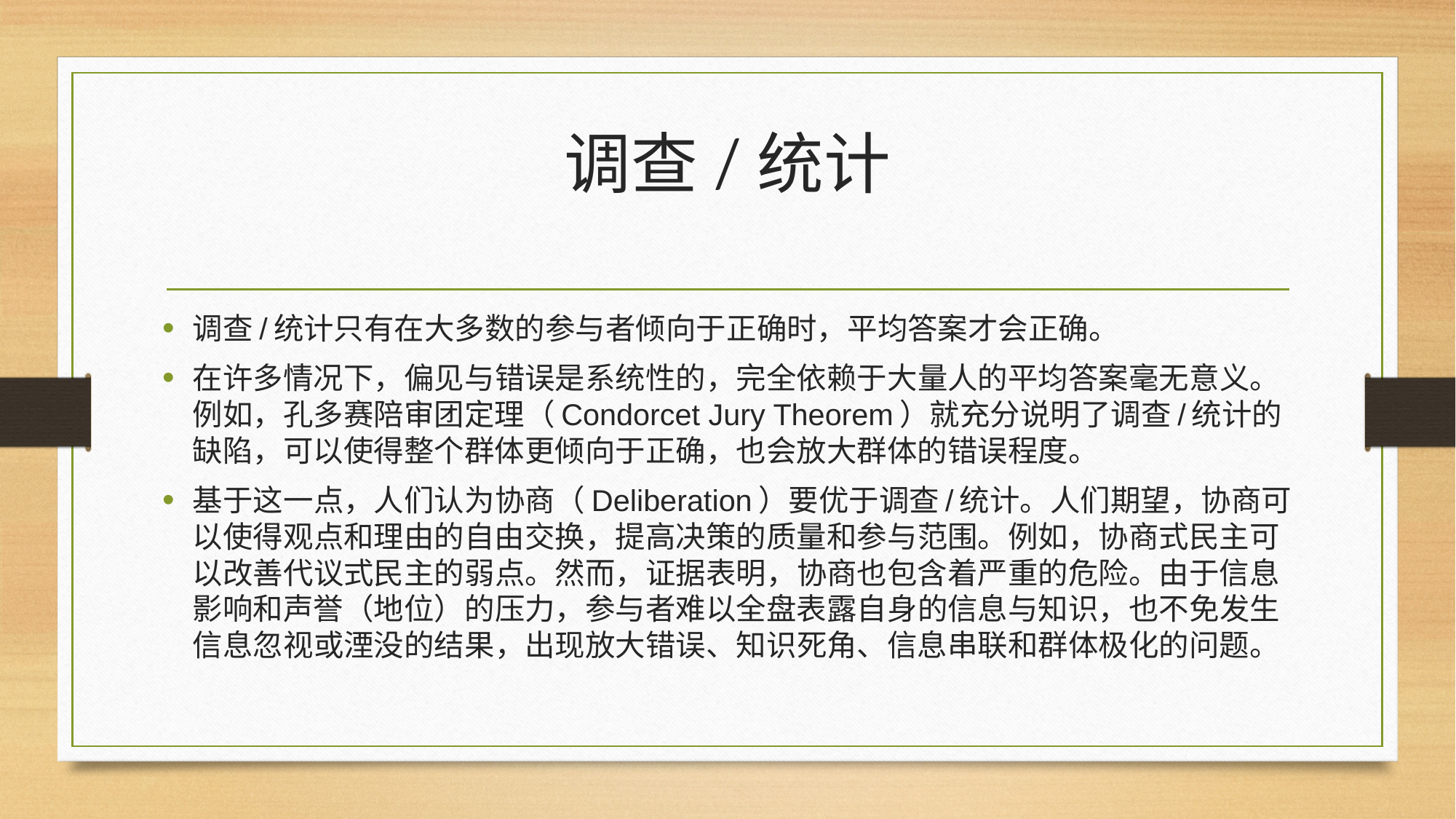

# 调查/统计
调查/统计只有在大多数的参与者倾向于正确时，平均答案才会正确。
在许多情况下，偏见与错误是系统性的，完全依赖于大量人的平均答案毫无意义。例如，孔多赛陪审团定理（Condorcet Jury Theorem）就充分说明了调查/统计的缺陷，可以使得整个群体更倾向于正确，也会放大群体的错误程度。
基于这一点，人们认为协商（Deliberation）要优于调查/统计。人们期望，协商可以使得观点和理由的自由交换，提高决策的质量和参与范围。例如，协商式民主可以改善代议式民主的弱点。然而，证据表明，协商也包含着严重的危险。由于信息影响和声誉（地位）的压力，参与者难以全盘表露自身的信息与知识，也不免发生信息忽视或湮没的结果，出现放大错误、知识死角、信息串联和群体极化的问题。